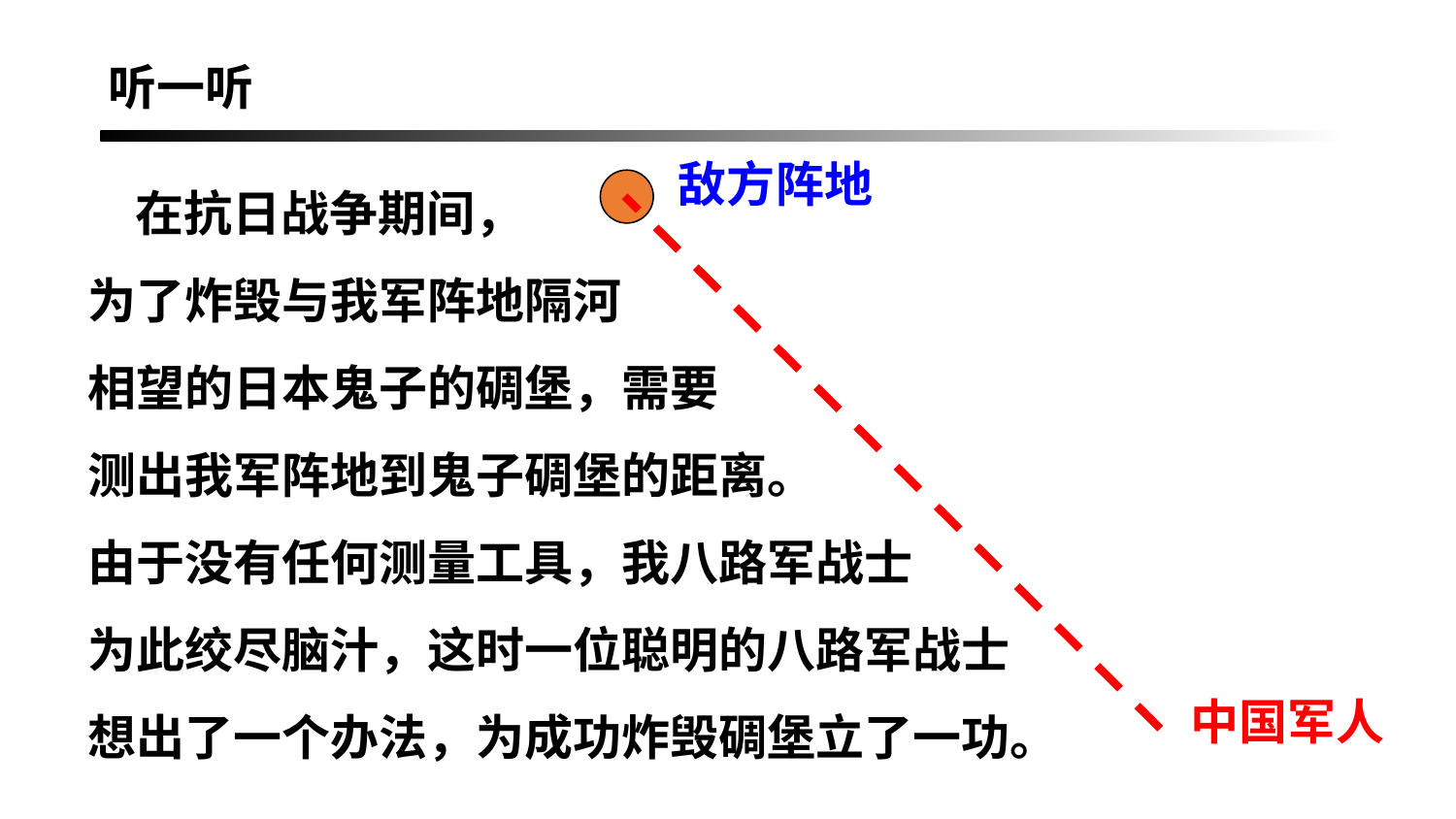

听一听
    在抗日战争期间，
为了炸毁与我军阵地隔河
相望的日本鬼子的碉堡，需要
测出我军阵地到鬼子碉堡的距离。
由于没有任何测量工具，我八路军战士
为此绞尽脑汁，这时一位聪明的八路军战士
想出了一个办法，为成功炸毁碉堡立了一功。
敌方阵地

中国军人